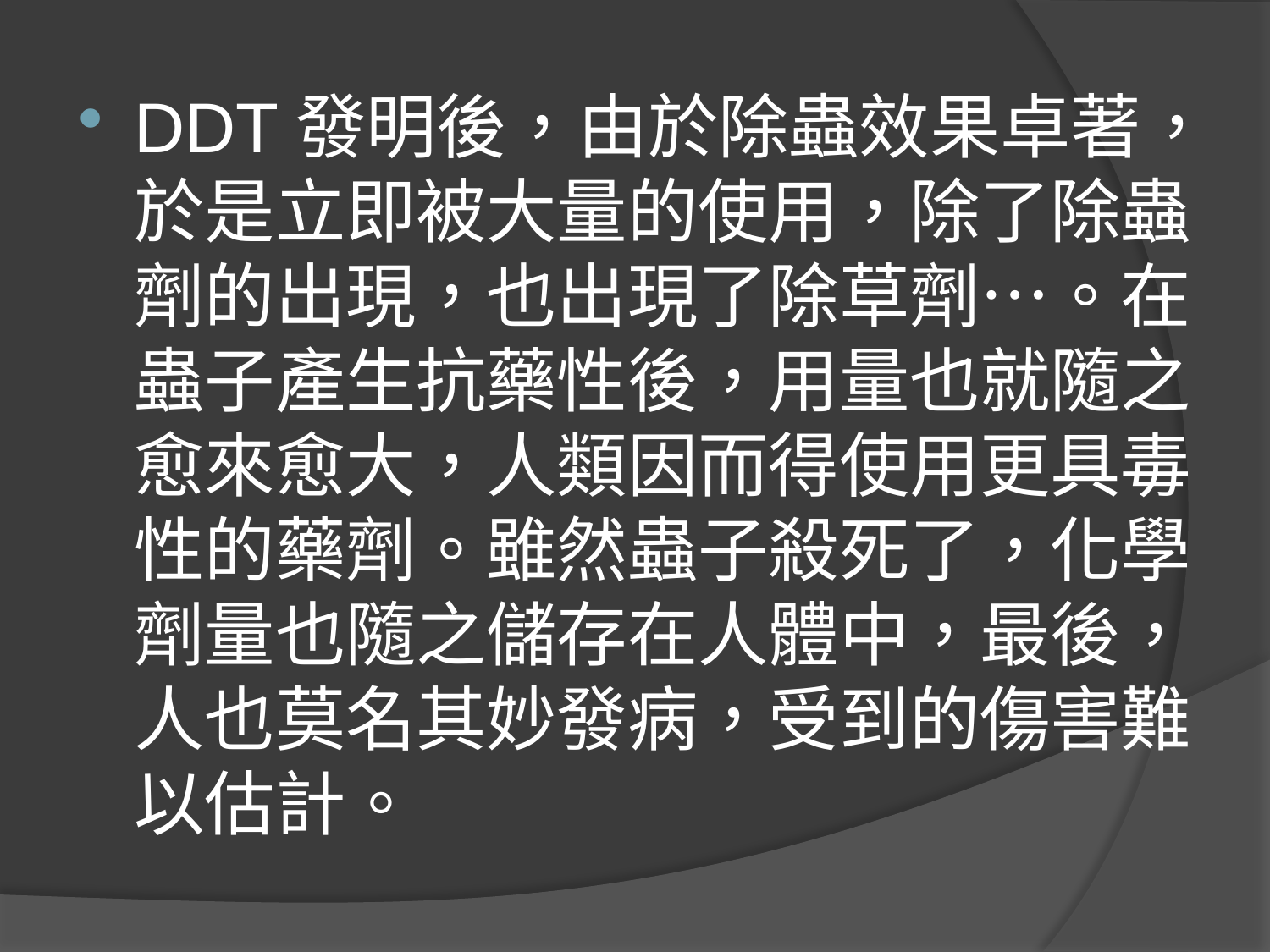

DDT發明後，由於除蟲效果卓著，於是立即被大量的使用，除了除蟲劑的出現，也出現了除草劑…。在蟲子產生抗藥性後，用量也就隨之愈來愈大，人類因而得使用更具毒性的藥劑。雖然蟲子殺死了，化學劑量也隨之儲存在人體中，最後，人也莫名其妙發病，受到的傷害難以估計。